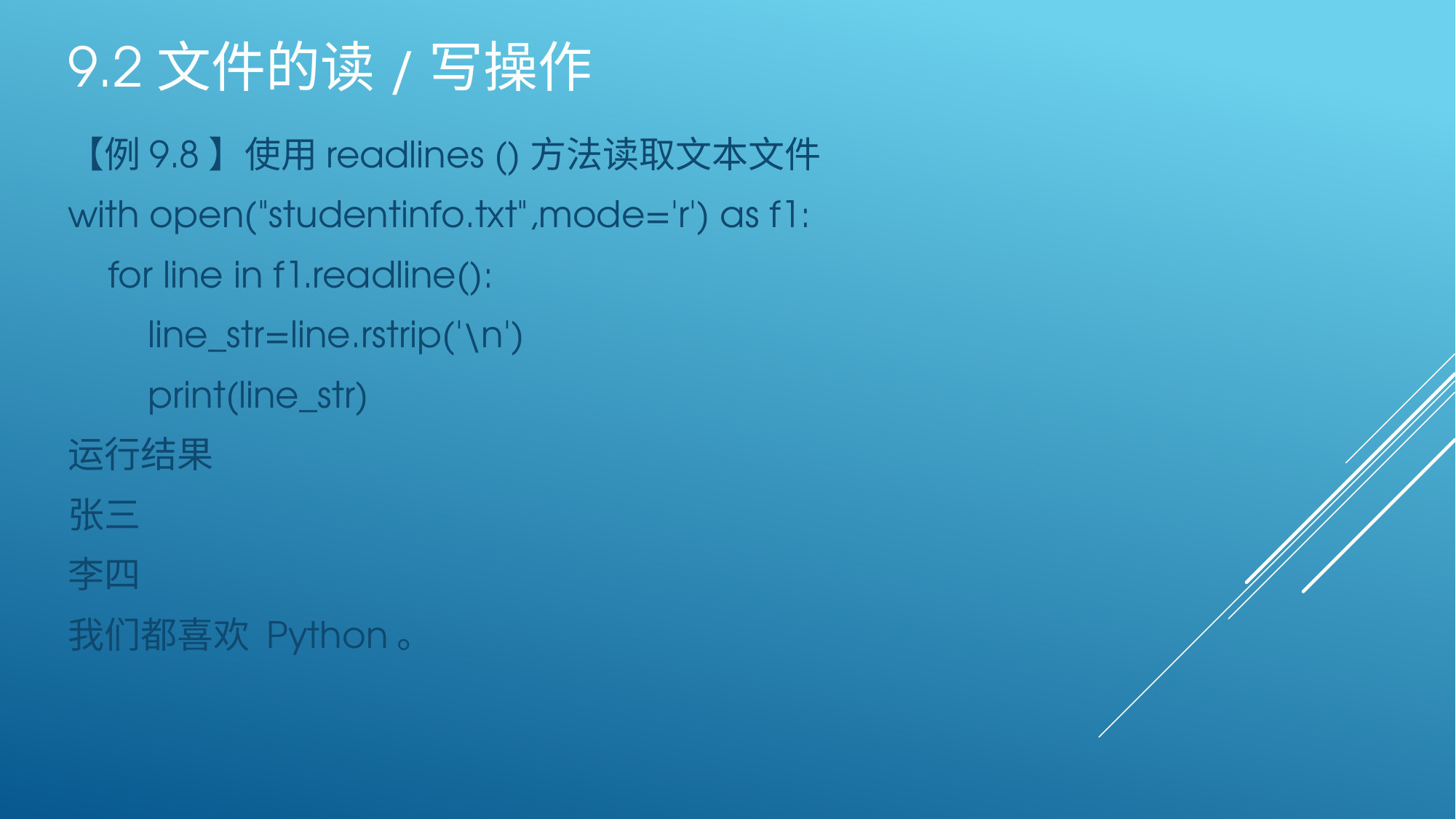

# 9.2文件的读/写操作
【例9.8】使用readlines ()方法读取文本文件
with open("studentinfo.txt",mode='r') as f1:
    for line in f1.readline():
        line_str=line.rstrip('\n')
        print(line_str)
运行结果
张三
李四
我们都喜欢 Python。